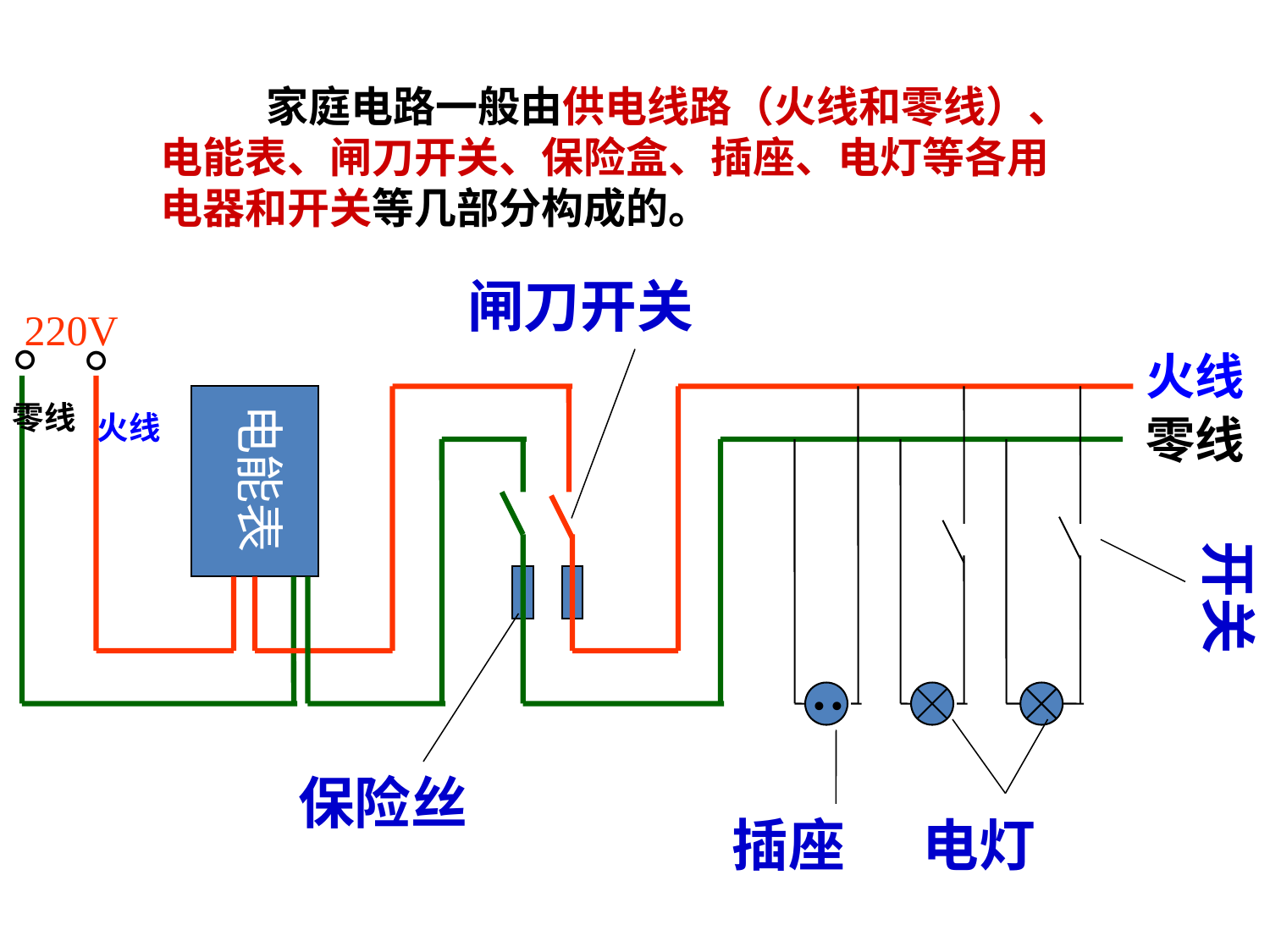

家庭电路一般由供电线路（火线和零线）、电能表、闸刀开关、保险盒、插座、电灯等各用电器和开关等几部分构成的。
闸刀开关
。
220V
。
火线

..

电能表
零线

零线
火线
开关

保险丝
插座
电灯